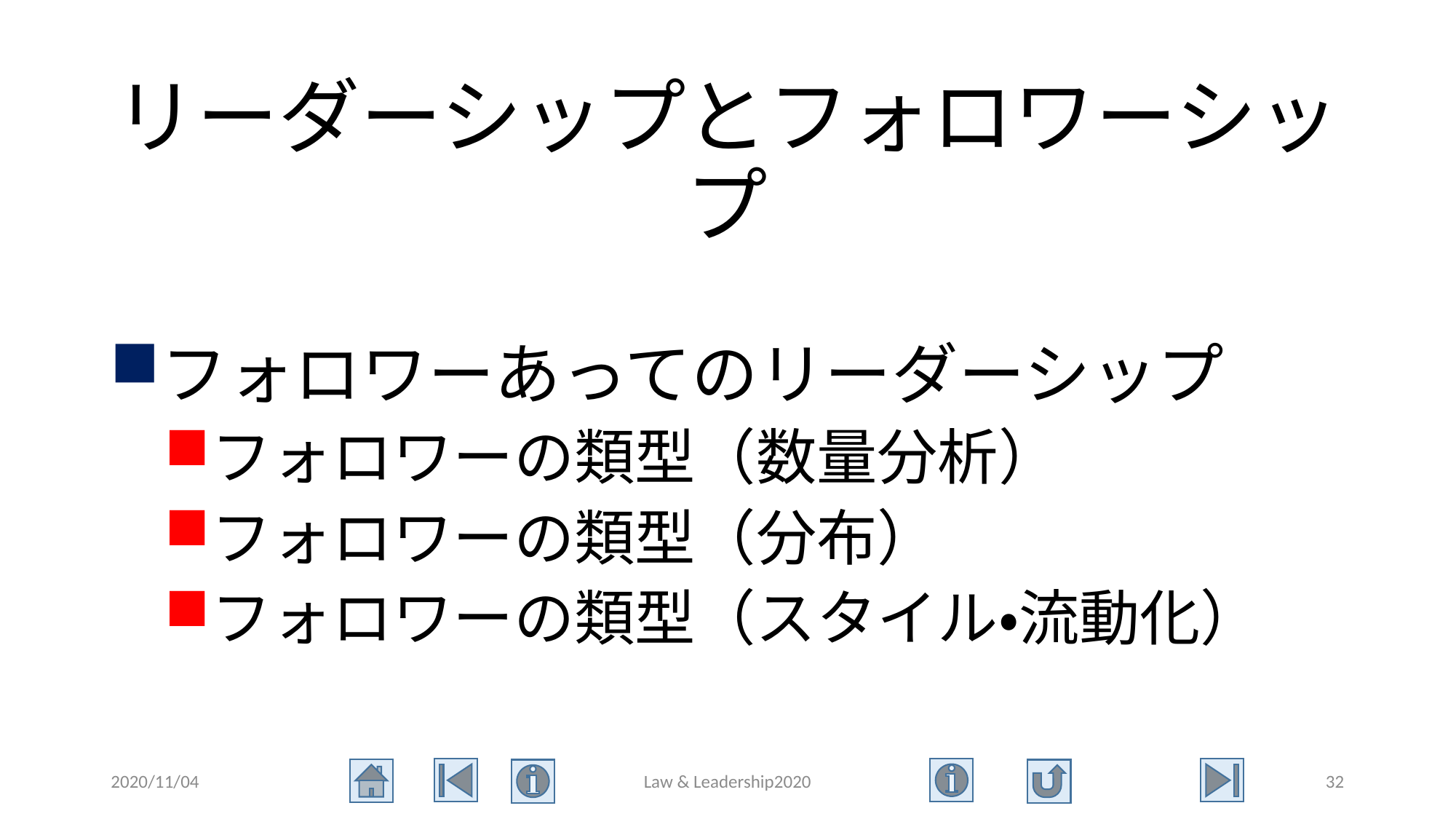

# リーダーシップとフォロワーシップ
フォロワーあってのリーダーシップ
フォロワーの類型（数量分析）
フォロワーの類型（分布）
フォロワーの類型（スタイル・流動化）
2020/11/04
Law & Leadership2020
32